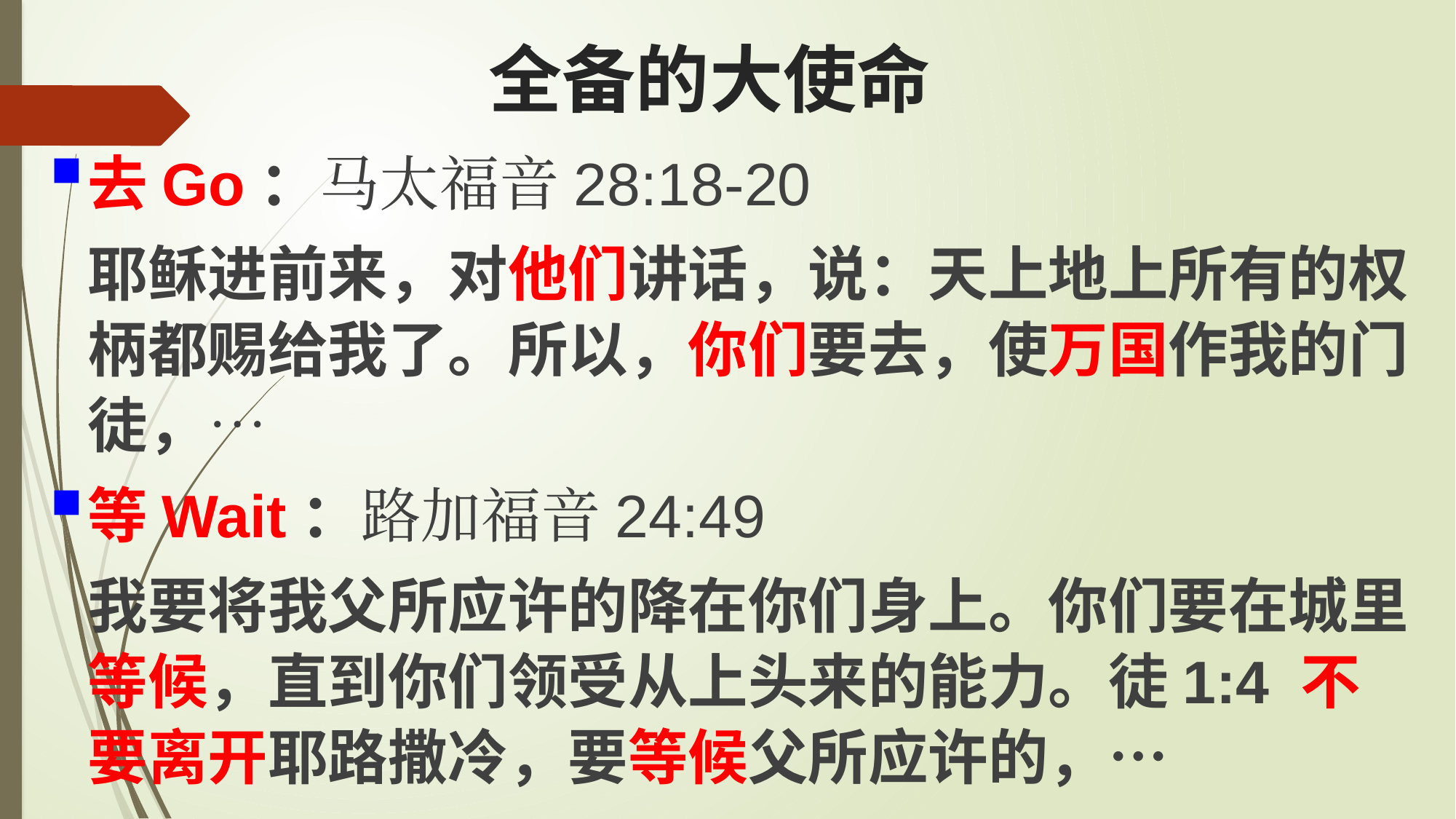

全备的大使命
去Go：马太福音28:18-20
	耶稣进前来，对他们讲话，说：天上地上所有的权柄都赐给我了。所以，你们要去，使万国作我的门徒，…
等Wait：路加福音24:49
	我要将我父所应许的降在你们身上。你们要在城里等候，直到你们领受从上头来的能力。徒1:4 不要离开耶路撒冷，要等候父所应许的，…